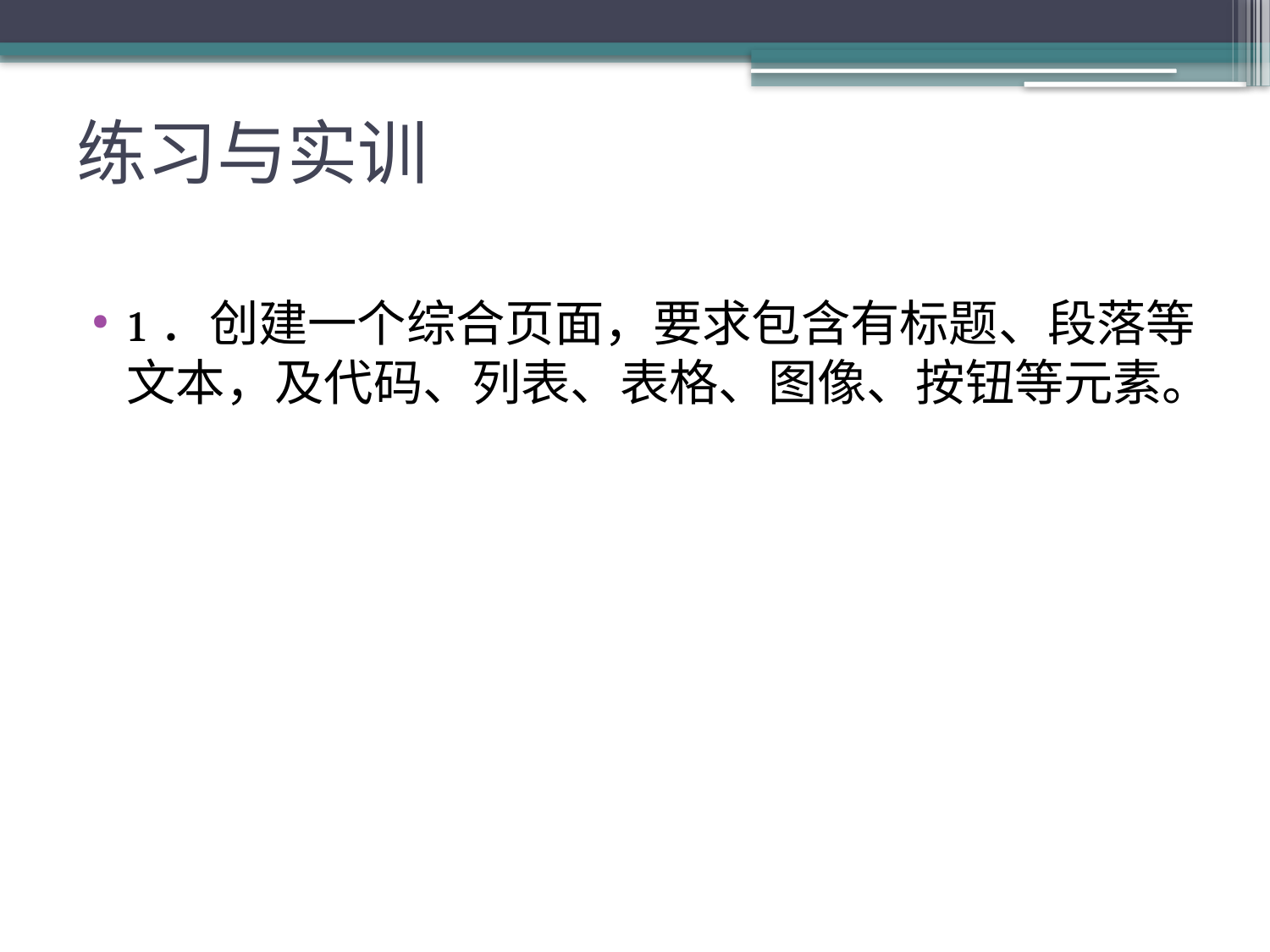

# 练习与实训
1．创建一个综合页面，要求包含有标题、段落等文本，及代码、列表、表格、图像、按钮等元素。